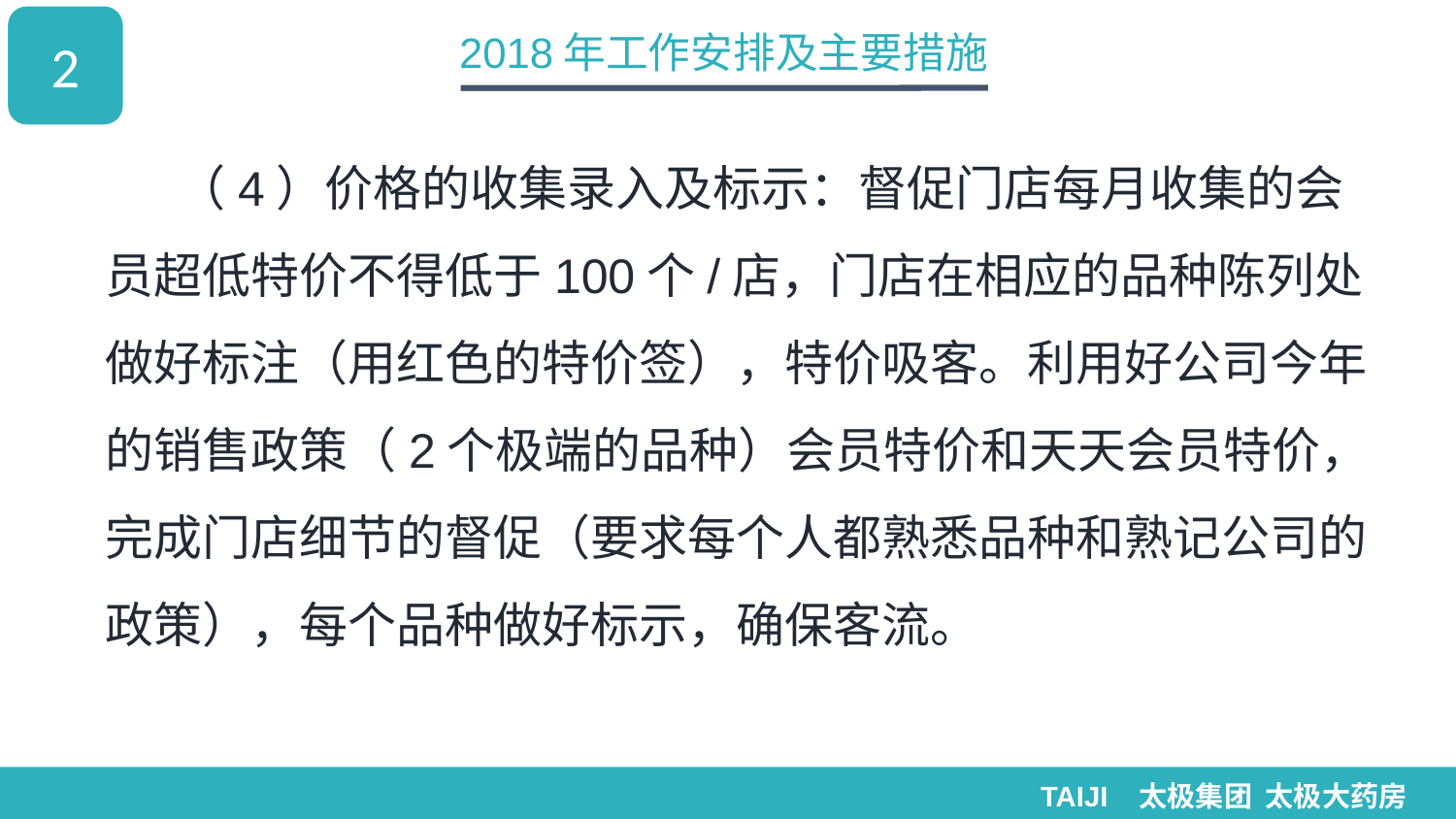

2
2018年工作安排及主要措施
（4）价格的收集录入及标示：督促门店每月收集的会员超低特价不得低于100个/店，门店在相应的品种陈列处做好标注（用红色的特价签），特价吸客。利用好公司今年的销售政策（2个极端的品种）会员特价和天天会员特价，完成门店细节的督促（要求每个人都熟悉品种和熟记公司的政策），每个品种做好标示，确保客流。

TAIJI   太极集团  太极大药房